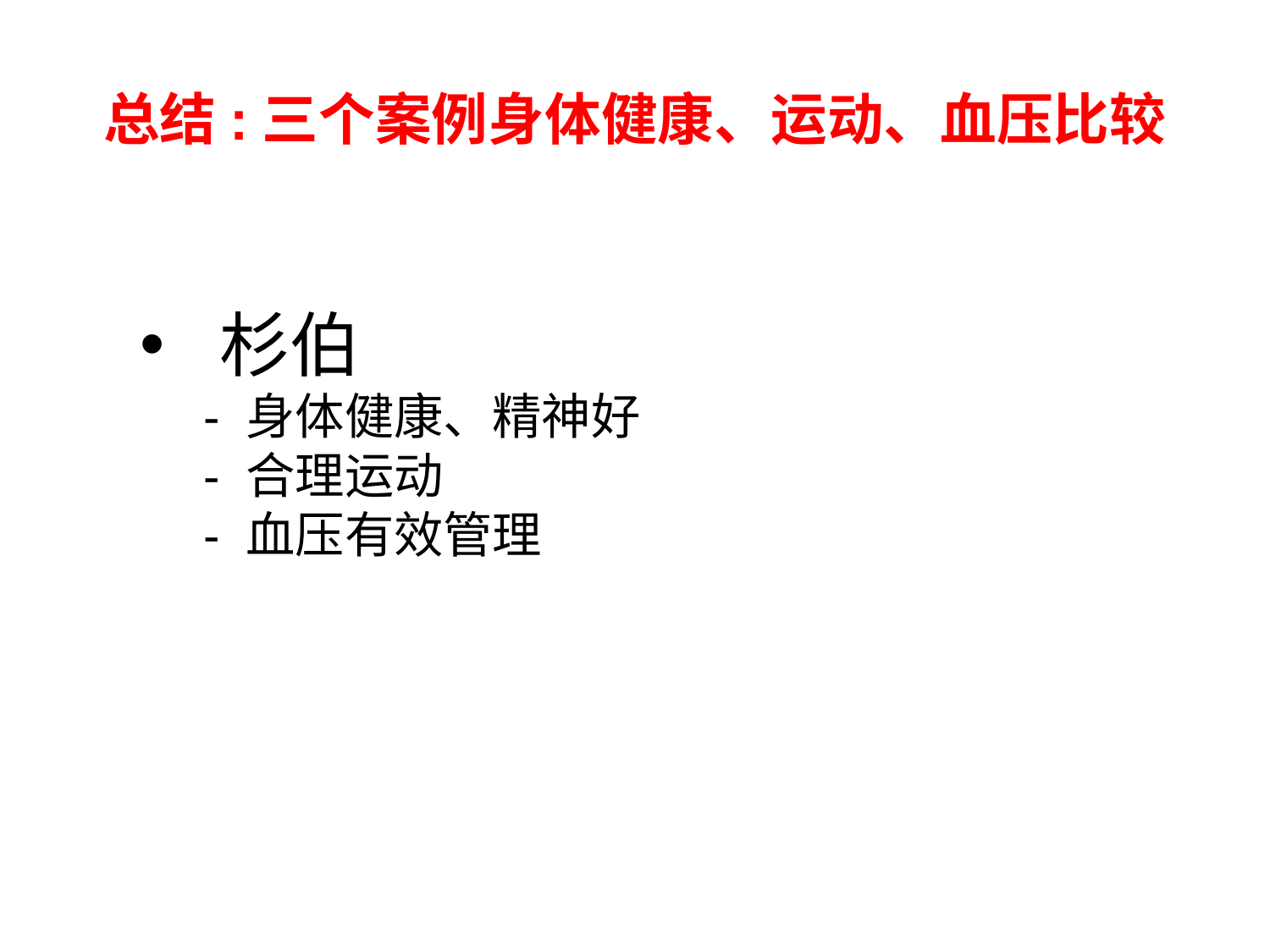

# 总结:三个案例身体健康、运动、血压比较
杉伯
- 身体健康、精神好
- 合理运动
- 血压有效管理